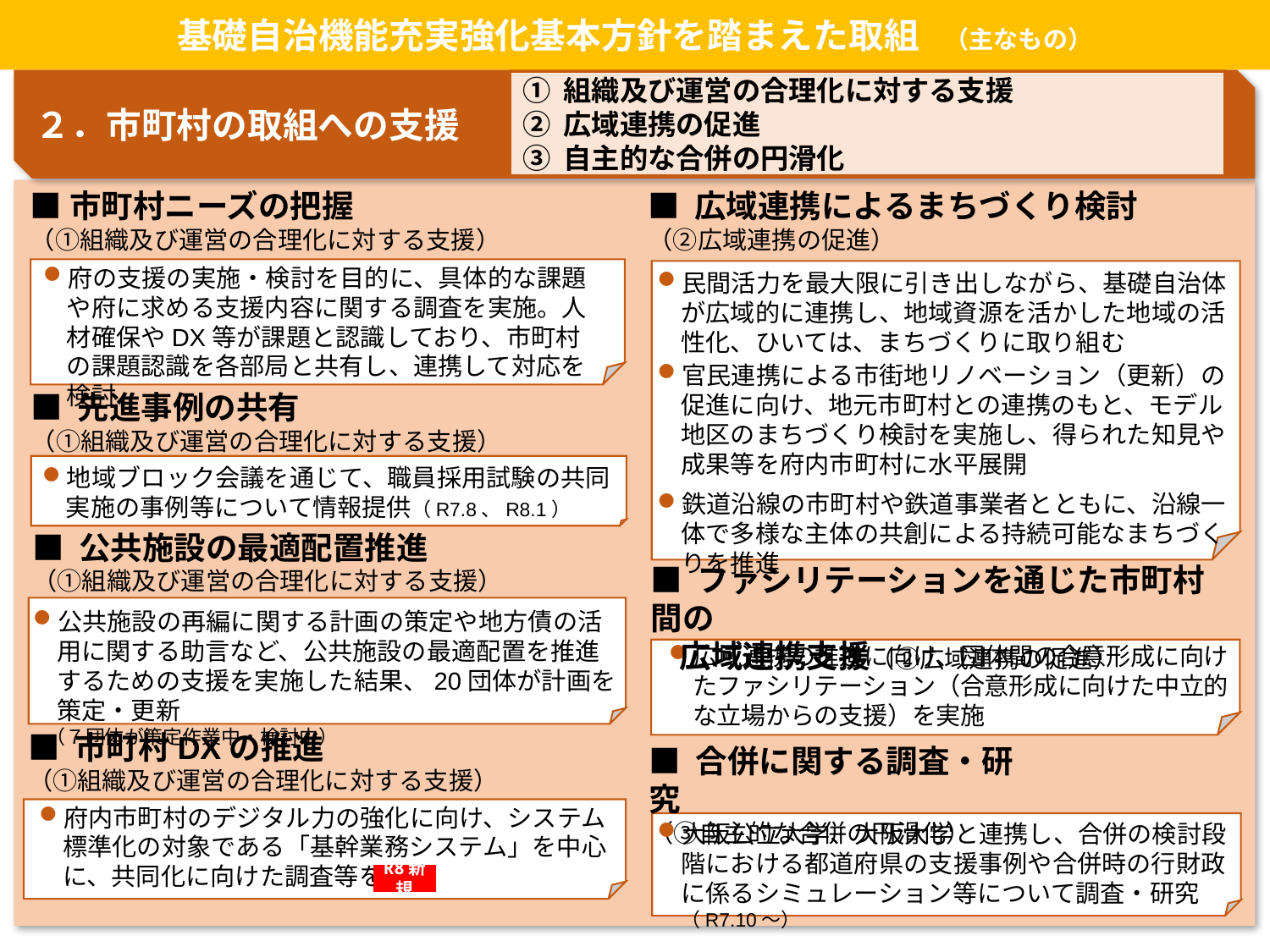

基礎自治機能充実強化基本方針を踏まえた取組　（主なもの）
２．市町村の取組への支援
① 組織及び運営の合理化に対する支援
② 広域連携の促進
③ 自主的な合併の円滑化
■市町村ニーズの把握
（①組織及び運営の合理化に対する支援）
■ 広域連携によるまちづくり検討
（②広域連携の促進）

府の支援の実施・検討を目的に、具体的な課題や府に求める支援内容に関する調査を実施。人材確保やDX等が課題と認識しており、市町村の課題認識を各部局と共有し、連携して対応を検討

民間活力を最大限に引き出しながら、基礎自治体が広域的に連携し、地域資源を活かした地域の活性化、ひいては、まちづくりに取り組む
官民連携による市街地リノベーション（更新）の促進に向け、地元市町村との連携のもと、モデル地区のまちづくり検討を実施し、得られた知見や成果等を府内市町村に水平展開

鉄道沿線の市町村や鉄道事業者とともに、沿線一体で多様な主体の共創による持続可能なまちづくりを推進
■ 先進事例の共有
（①組織及び運営の合理化に対する支援）

地域ブロック会議を通じて、職員採用試験の共同実施の事例等について情報提供（R7.8、R8.1）
■ 公共施設の最適配置推進
（①組織及び運営の合理化に対する支援）
■ ファシリテーションを通じた市町村間の
    広域連携支援（②広域連携の促進）

公共施設の再編に関する計画の策定や地方債の活用に関する助言など、公共施設の最適配置を推進するための支援を実施した結果、20団体が計画を策定・更新
  （７団体が策定作業中・検討中）
広域連携の推進に向け、団体間の合意形成に向けたファシリテーション（合意形成に向けた中立的な立場からの支援）を実施

■ 市町村DXの推進
（①組織及び運営の合理化に対する支援）
■ 合併に関する調査・研究
（③自主的な合併の円滑化）
府内市町村のデジタル力の強化に向け、システム標準化の対象である「基幹業務システム」を中心に、共同化に向けた調査等を実施

大阪公立大学、大阪大学と連携し、合併の検討段階における都道府県の支援事例や合併時の行財政に係るシミュレーション等について調査・研究（R7.10～）

R8新規